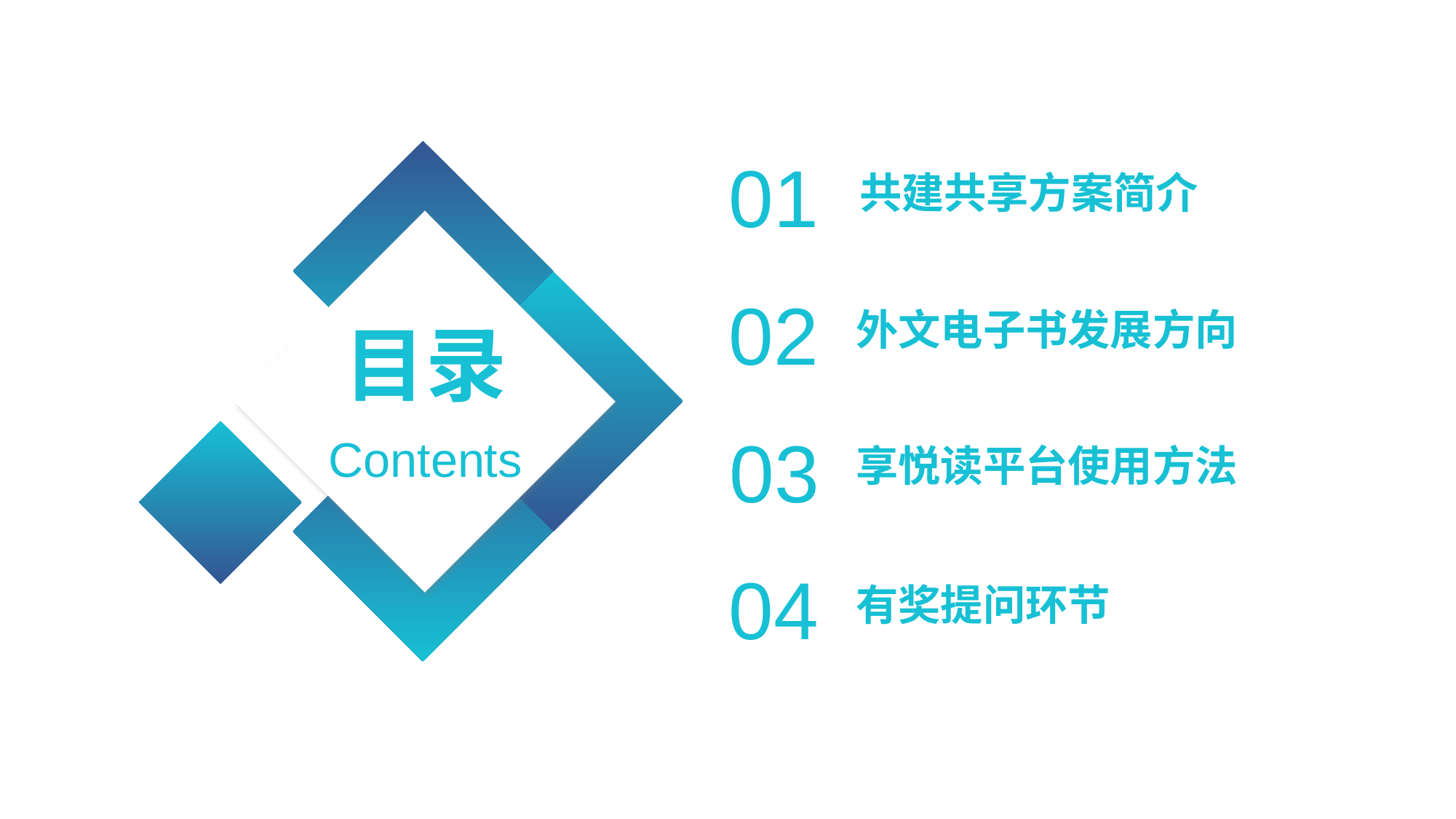

01
共建共享方案简介

02
外文电子书发展方向
目录
03

Contents
享悦读平台使用方法
04
有奖提问环节